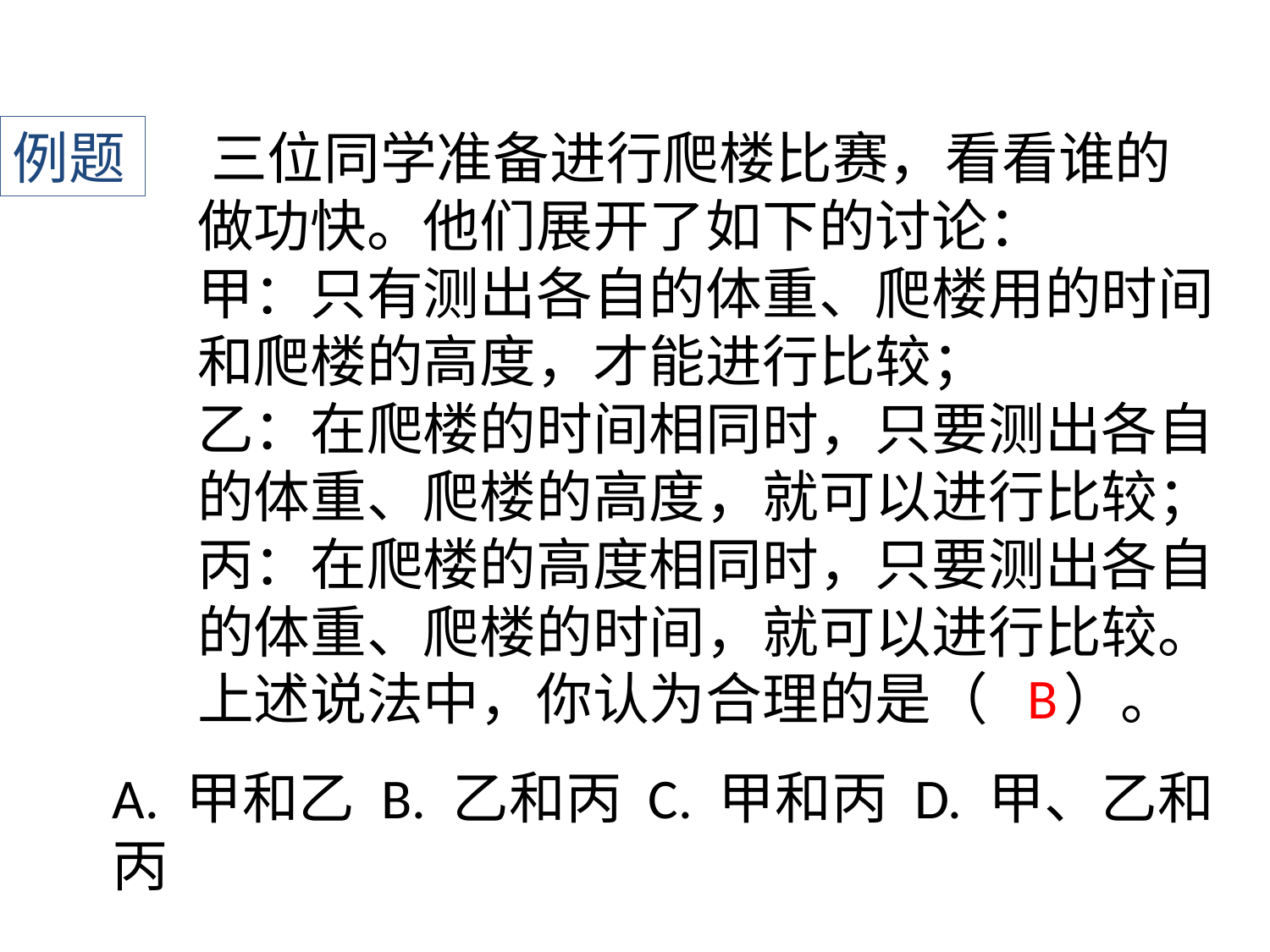

例题
﻿三位同学准备进行爬楼比赛，看看谁的做功快。他们展开了如下的讨论：
甲：只有测出各自的体重、爬楼用的时间和爬楼的高度，才能进行比较；
乙：在爬楼的时间相同时，只要测出各自的体重、爬楼的高度，就可以进行比较；
丙：在爬楼的高度相同时，只要测出各自的体重、爬楼的时间，就可以进行比较。
上述说法中，你认为合理的是（      ）。
B
A. 甲和乙 B. 乙和丙 C. 甲和丙 D. 甲、乙和丙